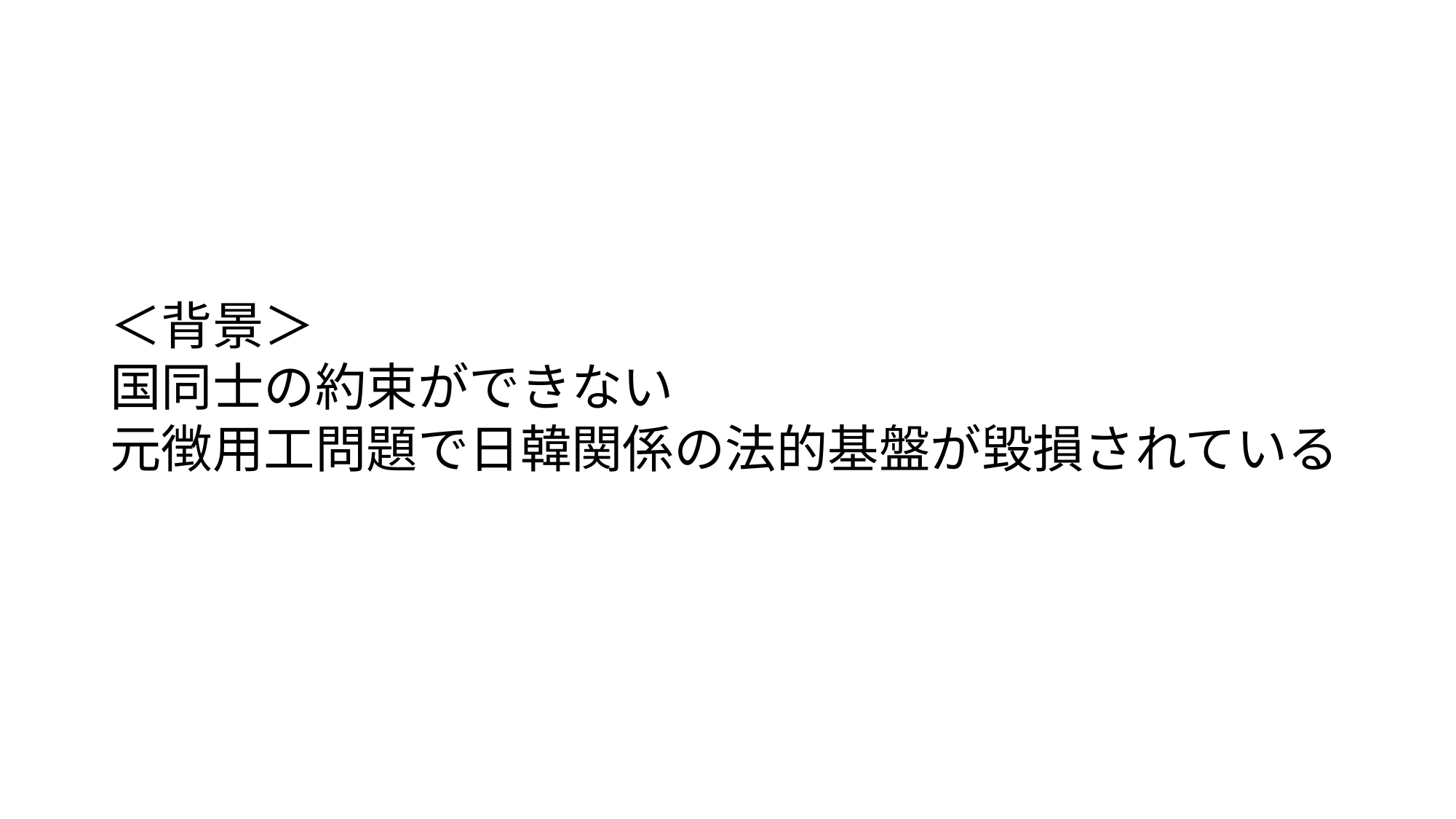

# ＜背景＞ 国同士の約束ができない 元徴用工問題で日韓関係の法的基盤が毀損されている